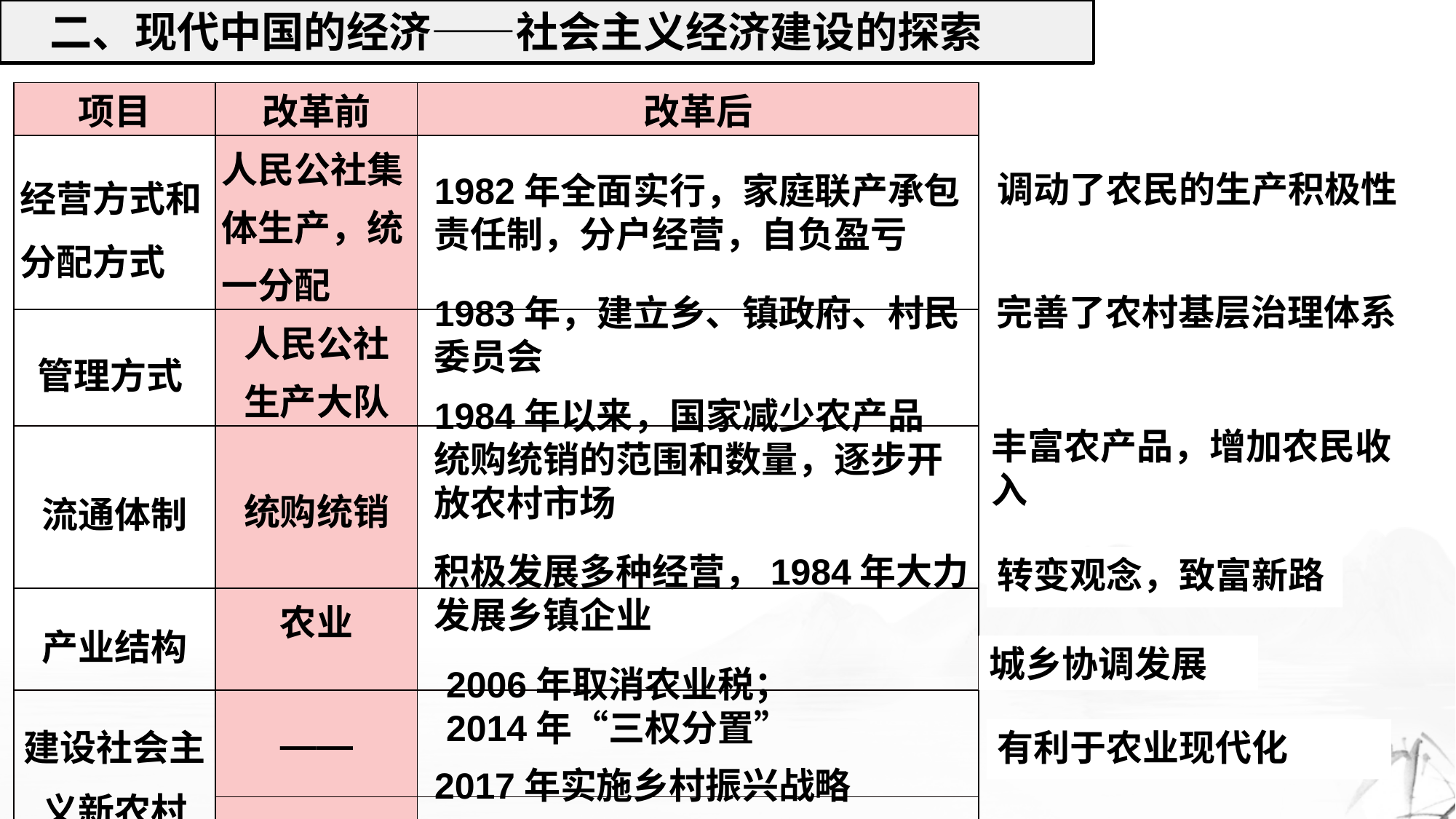

二、现代中国的经济——社会主义经济建设的探索
| 项目 | 改革前 | 改革后 |
| --- | --- | --- |
| 经营方式和分配方式 | 人民公社集体生产，统一分配 |  |
| 管理方式 | 人民公社 生产大队 |  |
| 流通体制 | 统购统销 |  |
| 产业结构 | 农业 |  |
| 建设社会主义新农村 | —— |  |
|  | —— |  |
调动了农民的生产积极性
1982年全面实行，家庭联产承包责任制，分户经营，自负盈亏
1983年，建立乡、镇政府、村民委员会
完善了农村基层治理体系
1984年以来，国家减少农产品统购统销的范围和数量，逐步开放农村市场
丰富农产品，增加农民收入
积极发展多种经营，1984年大力发展乡镇企业
转变观念，致富新路
城乡协调发展
2006年取消农业税；
2014年“三权分置”
有利于农业现代化
2017年实施乡村振兴战略